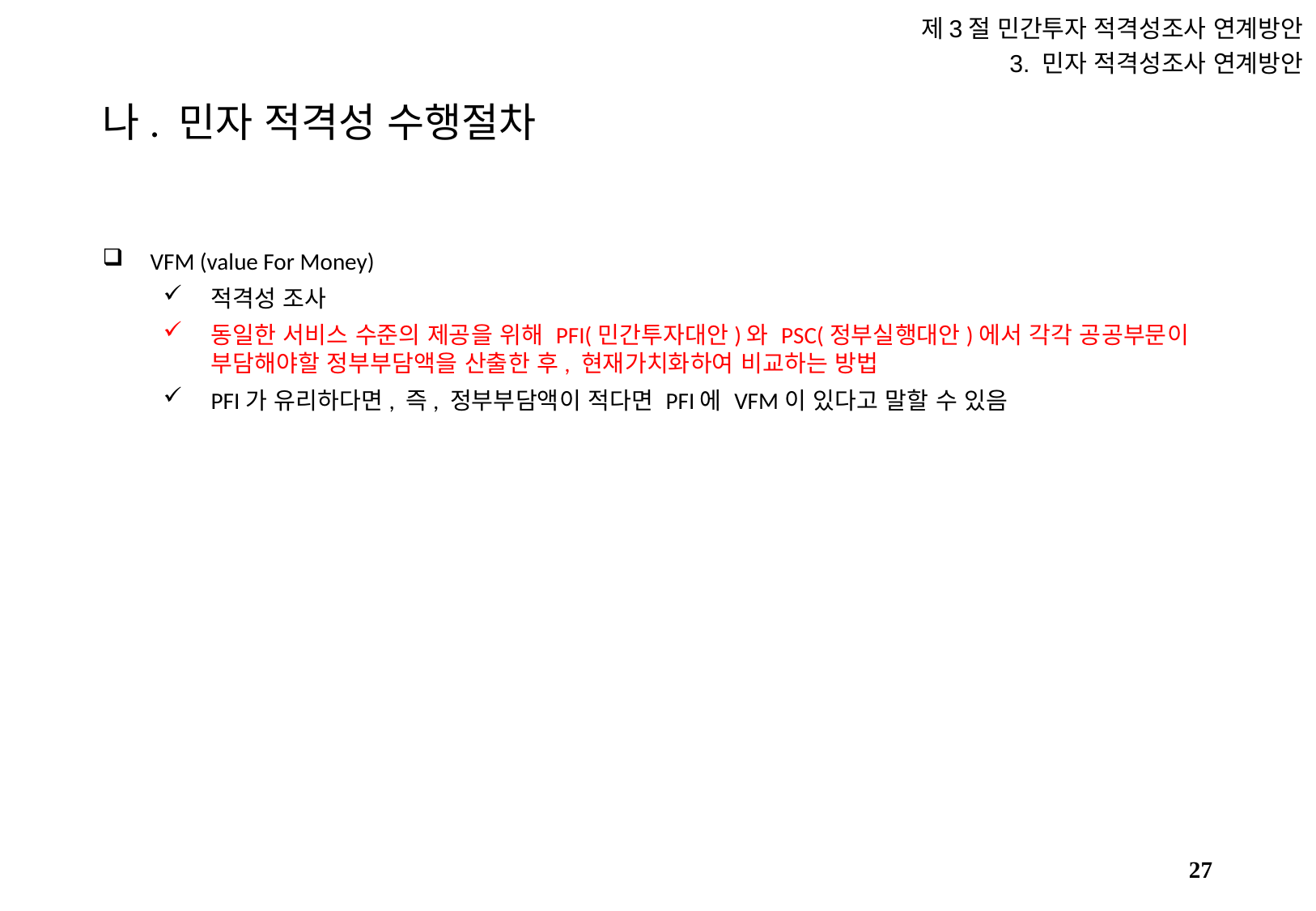

제3절 민간투자 적격성조사 연계방안
3. 민자 적격성조사 연계방안
# 나. 민자 적격성 수행절차
VFM (value For Money)
적격성 조사
동일한 서비스 수준의 제공을 위해 PFI(민간투자대안)와 PSC(정부실행대안)에서 각각 공공부문이 부담해야할 정부부담액을 산출한 후, 현재가치화하여 비교하는 방법
PFI가 유리하다면, 즉, 정부부담액이 적다면 PFI에 VFM이 있다고 말할 수 있음
27